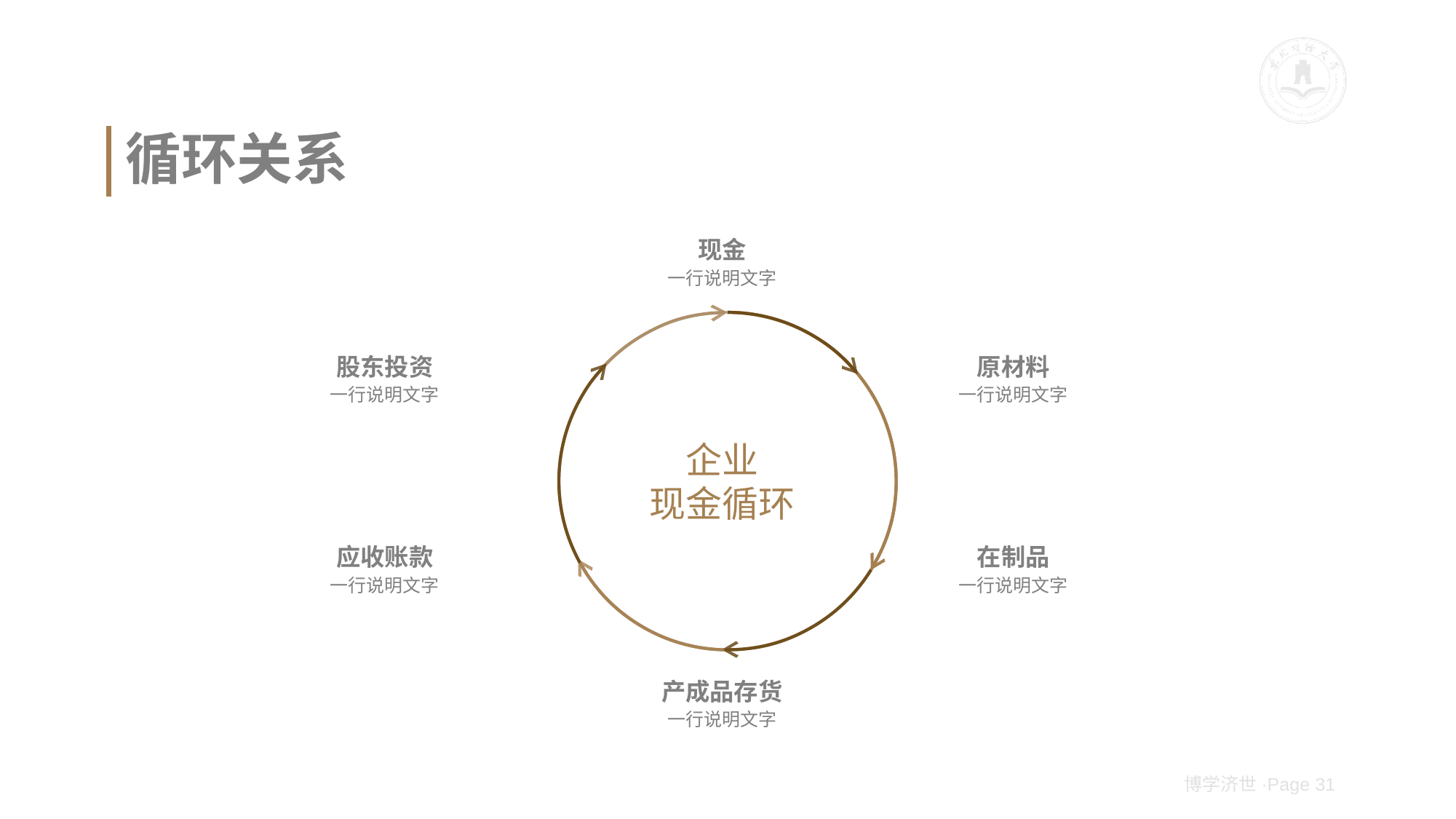

# 循环关系
现金
一行说明文字

股东投资
原材料
一行说明文字
一行说明文字
企业
现金循环
应收账款
在制品
一行说明文字
一行说明文字
产成品存货
一行说明文字
博学济世·Page 31